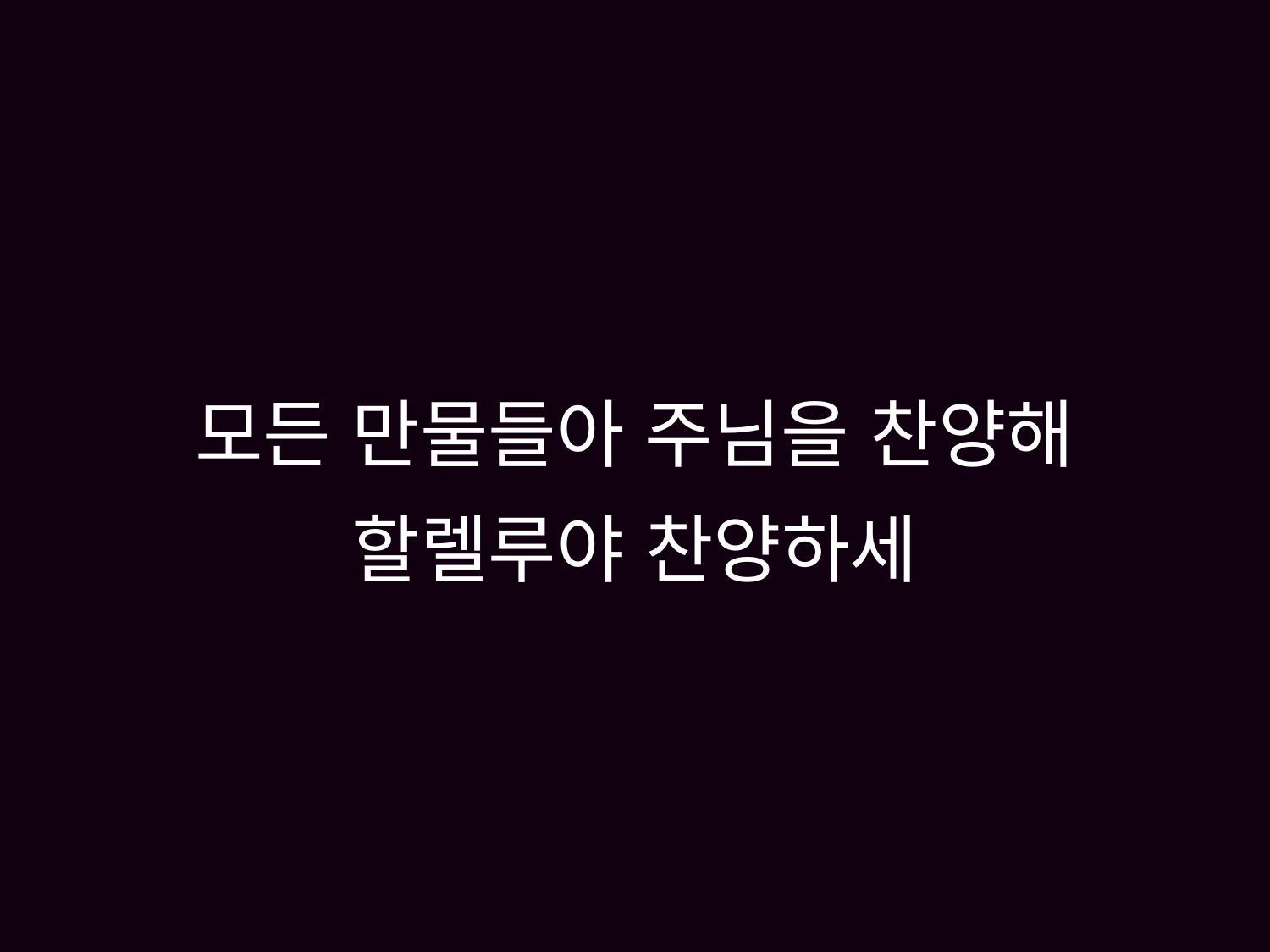

# 모든 만물들아 주님을 찬양해 할렐루야 찬양하세